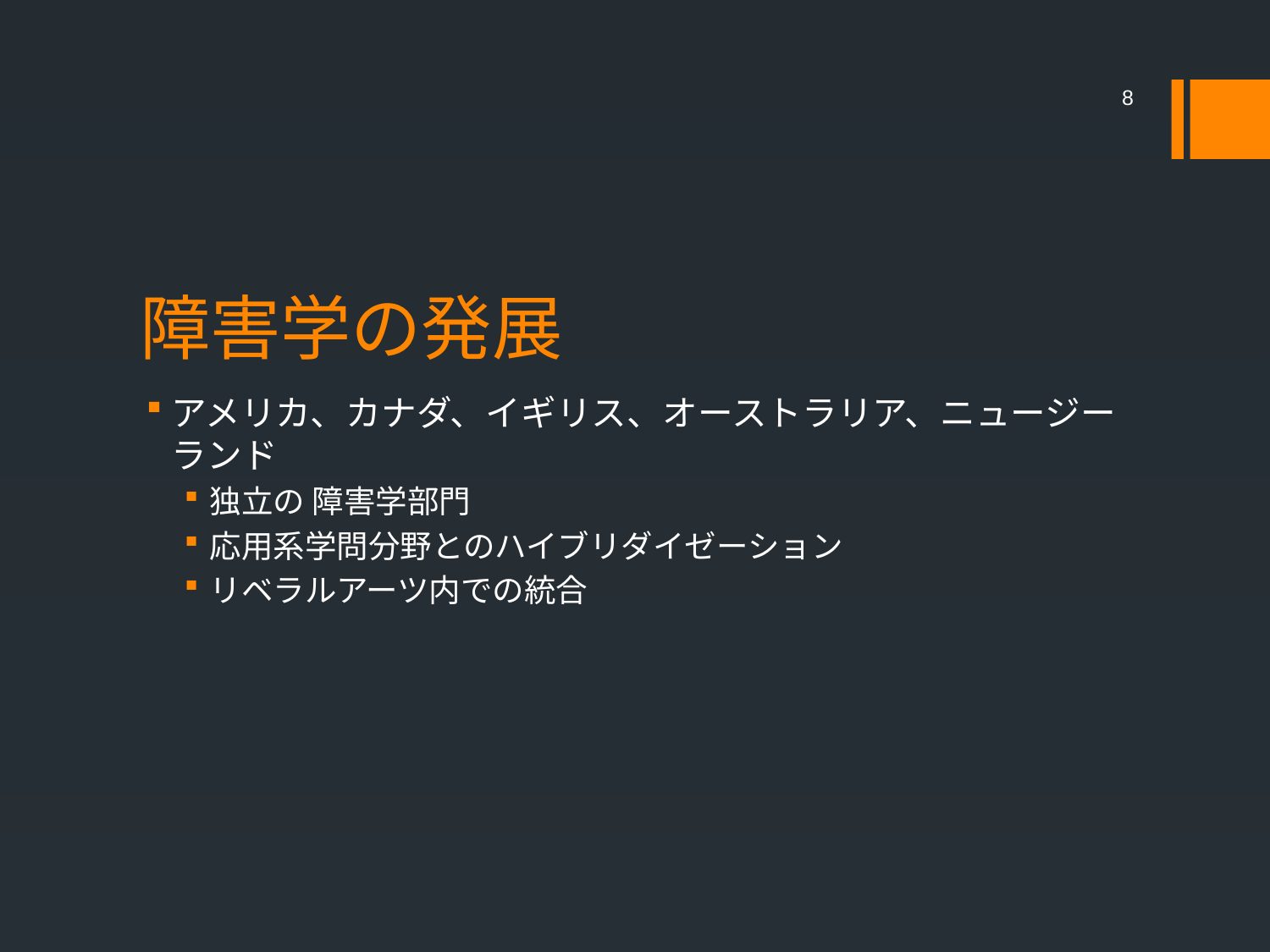

8
# 障害学の発展
アメリカ、カナダ、イギリス、オーストラリア、ニュージーランド
独立の 障害学部門
応用系学問分野とのハイブリダイゼーション
リベラルアーツ内での統合